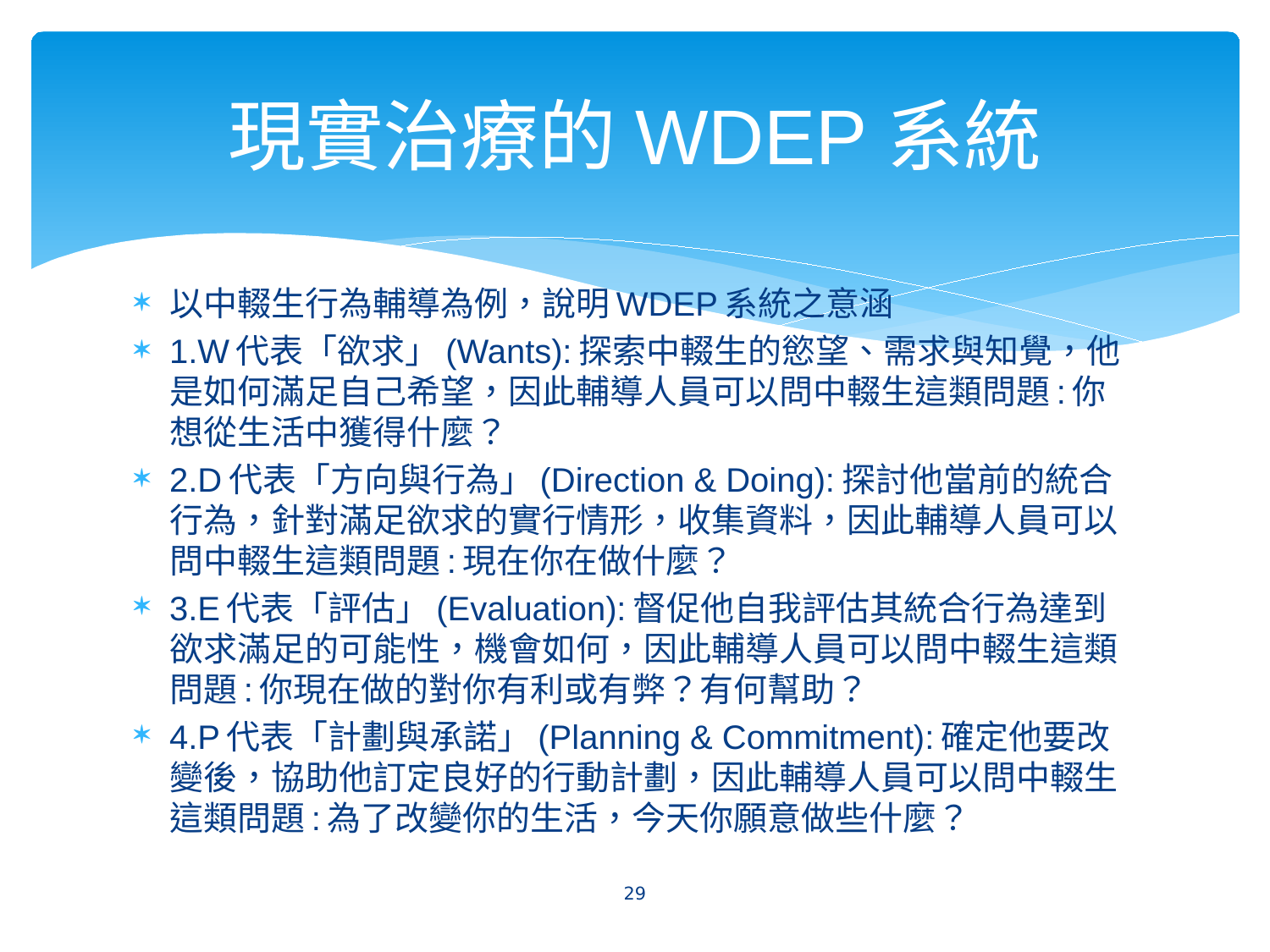

# 現實治療的WDEP系統
以中輟生行為輔導為例，說明WDEP系統之意涵
1.W代表「欲求」(Wants):探索中輟生的慾望、需求與知覺，他是如何滿足自己希望，因此輔導人員可以問中輟生這類問題:你想從生活中獲得什麼？
2.D代表「方向與行為」(Direction & Doing):探討他當前的統合行為，針對滿足欲求的實行情形，收集資料，因此輔導人員可以問中輟生這類問題:現在你在做什麼？
3.E代表「評估」(Evaluation):督促他自我評估其統合行為達到欲求滿足的可能性，機會如何，因此輔導人員可以問中輟生這類問題:你現在做的對你有利或有弊？有何幫助？
4.P代表「計劃與承諾」(Planning & Commitment):確定他要改變後，協助他訂定良好的行動計劃，因此輔導人員可以問中輟生這類問題:為了改變你的生活，今天你願意做些什麼？

29